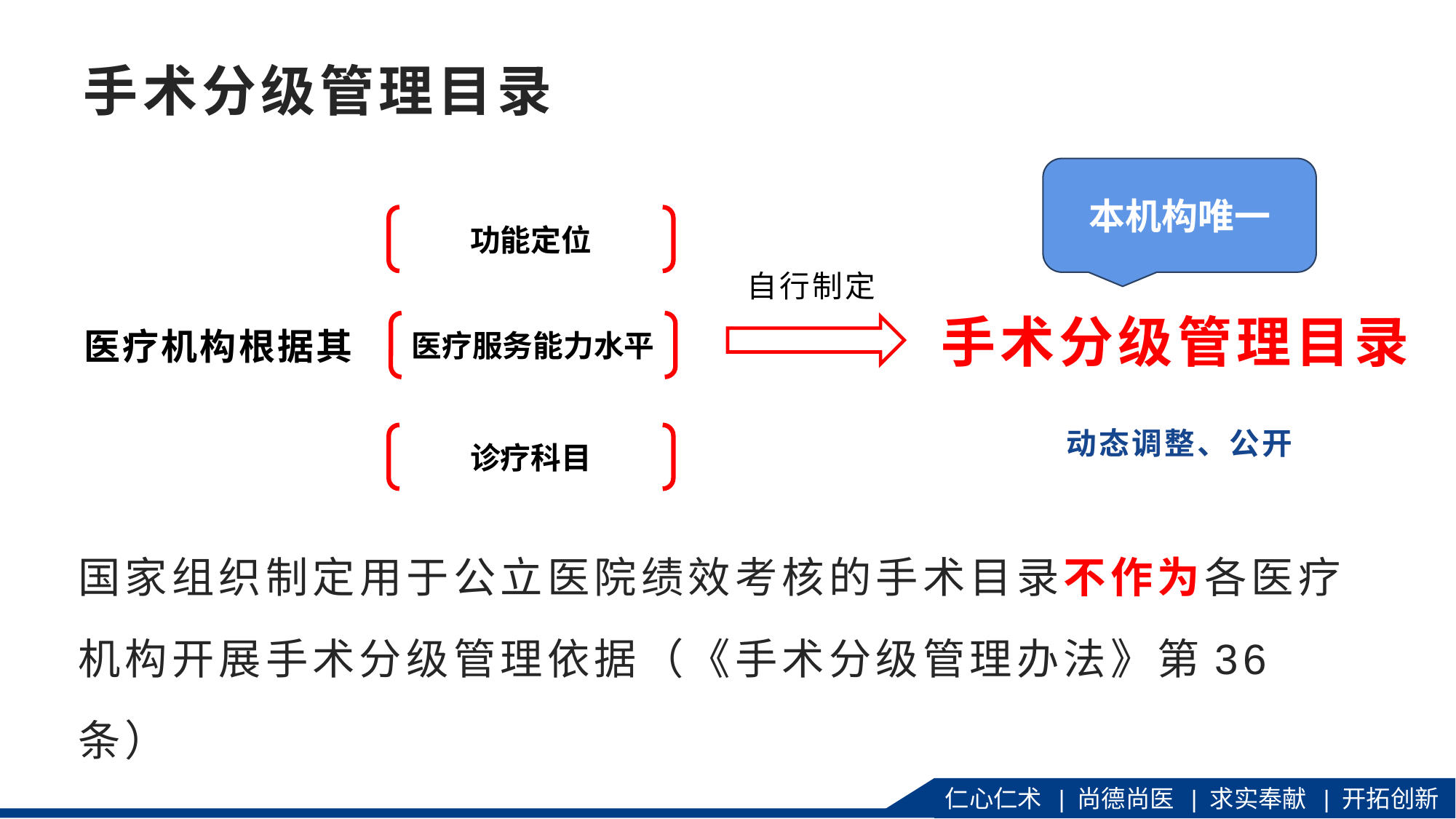

# 手术分级管理目录
本机构唯一
功能定位
自行制定
手术分级管理目录
医疗服务能力水平

医疗机构根据其
动态调整、公开
诊疗科目
国家组织制定用于公立医院绩效考核的手术目录不作为各医疗机构开展手术分级管理依据（《手术分级管理办法》第36条）